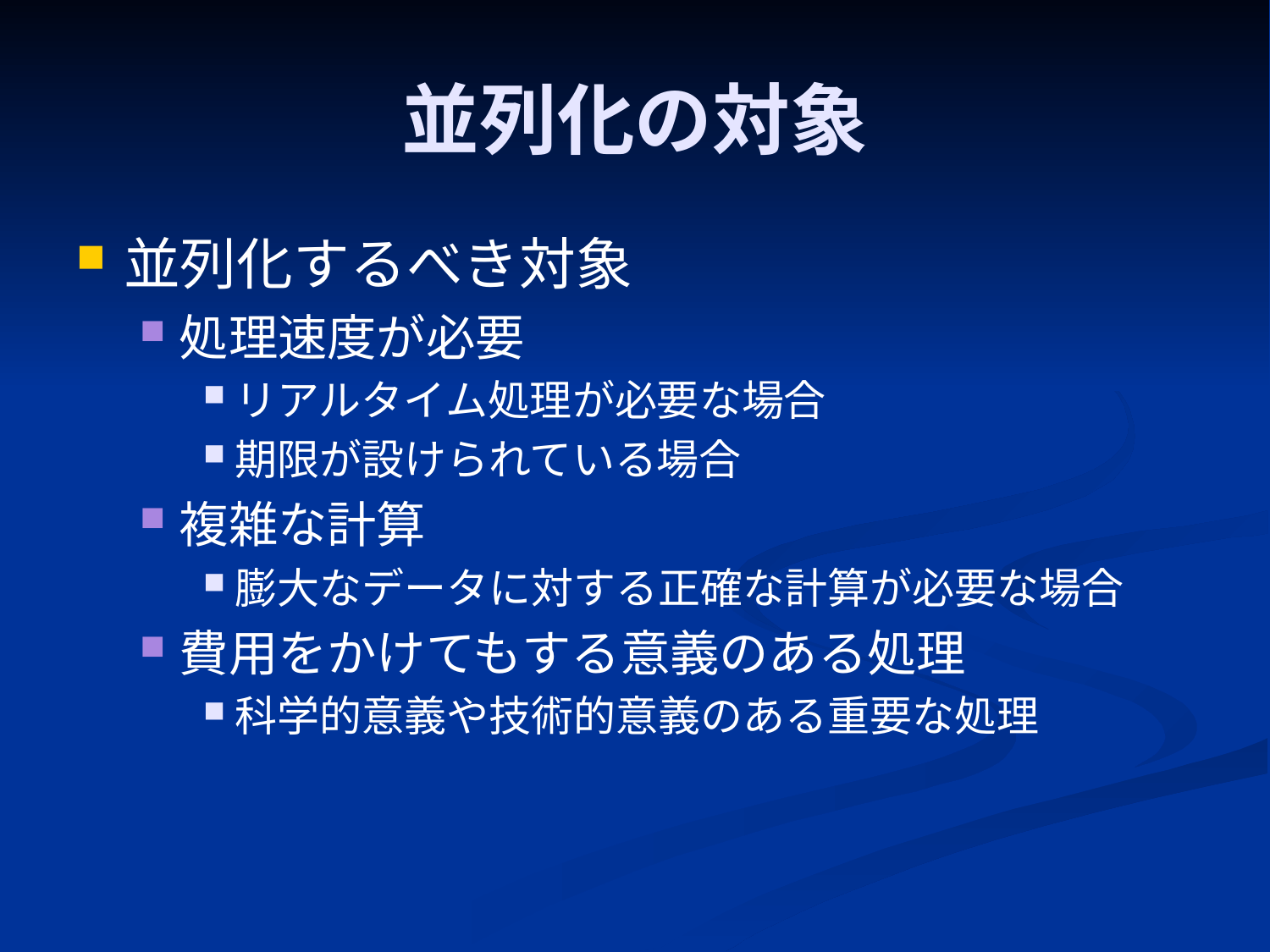

# 並列化の対象
並列化するべき対象
処理速度が必要
リアルタイム処理が必要な場合
期限が設けられている場合
複雑な計算
膨大なデータに対する正確な計算が必要な場合
費用をかけてもする意義のある処理
科学的意義や技術的意義のある重要な処理